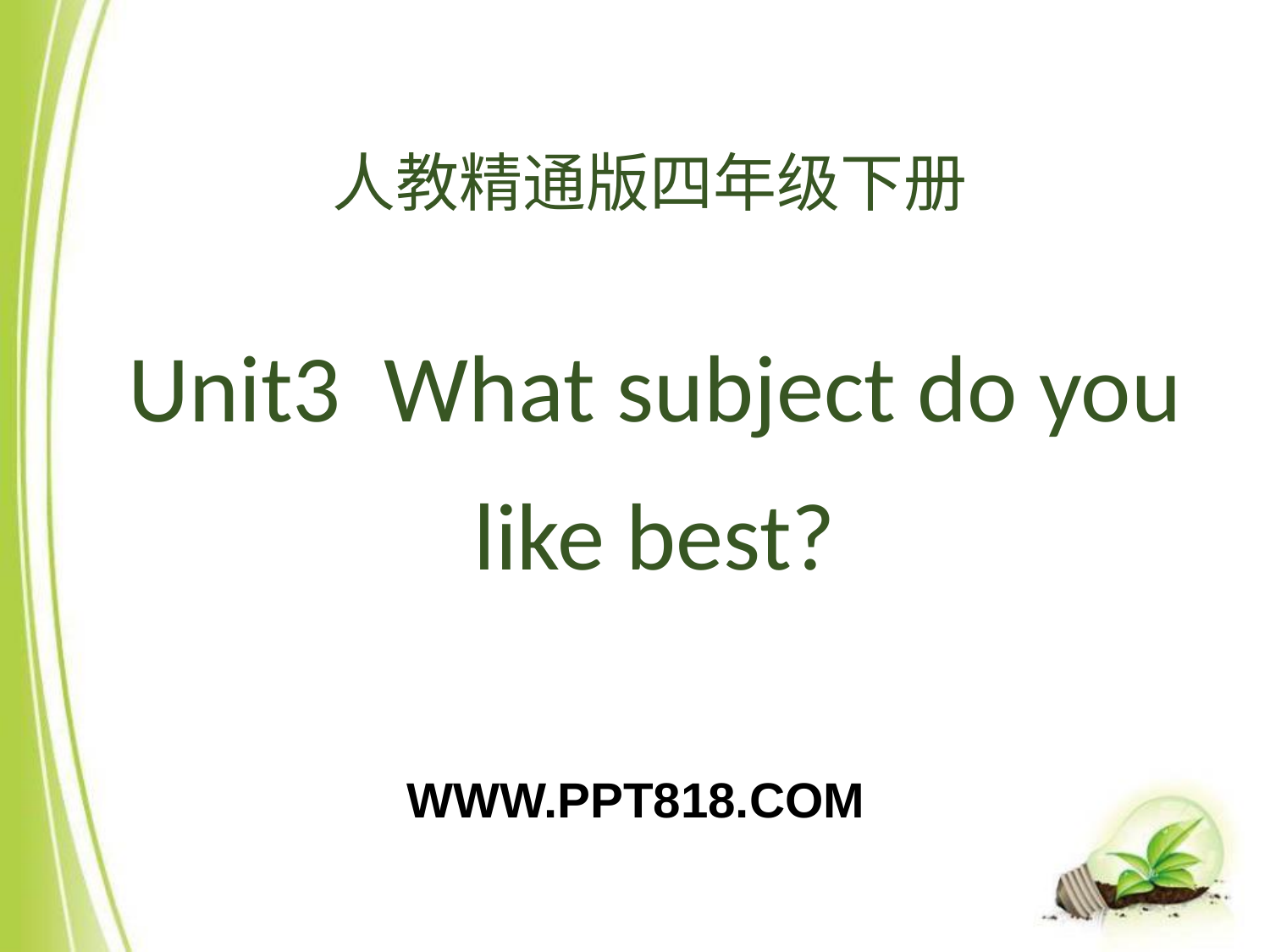

人教精通版四年级下册
# Unit3  What subject do you like best?
WWW.PPT818.COM